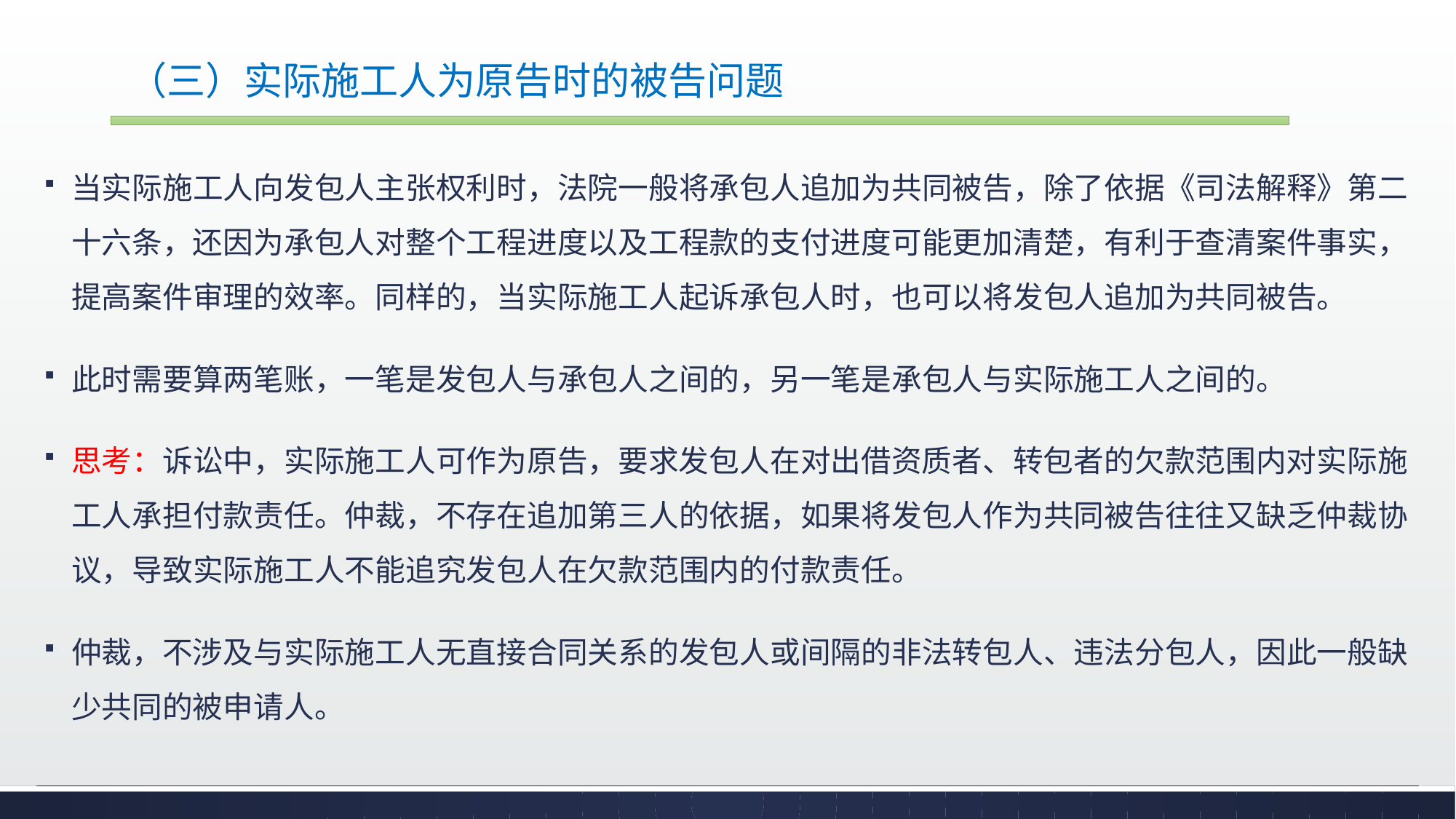

# （三）实际施工人为原告时的被告问题

当实际施工人向发包人主张权利时，法院一般将承包人追加为共同被告，除了依据《司法解释》第二十六条，还因为承包人对整个工程进度以及工程款的支付进度可能更加清楚，有利于查清案件事实，提高案件审理的效率。同样的，当实际施工人起诉承包人时，也可以将发包人追加为共同被告。
此时需要算两笔账，一笔是发包人与承包人之间的，另一笔是承包人与实际施工人之间的。
思考：诉讼中，实际施工人可作为原告，要求发包人在对出借资质者、转包者的欠款范围内对实际施工人承担付款责任。仲裁，不存在追加第三人的依据，如果将发包人作为共同被告往往又缺乏仲裁协议，导致实际施工人不能追究发包人在欠款范围内的付款责任。
仲裁，不涉及与实际施工人无直接合同关系的发包人或间隔的非法转包人、违法分包人，因此一般缺少共同的被申请人。